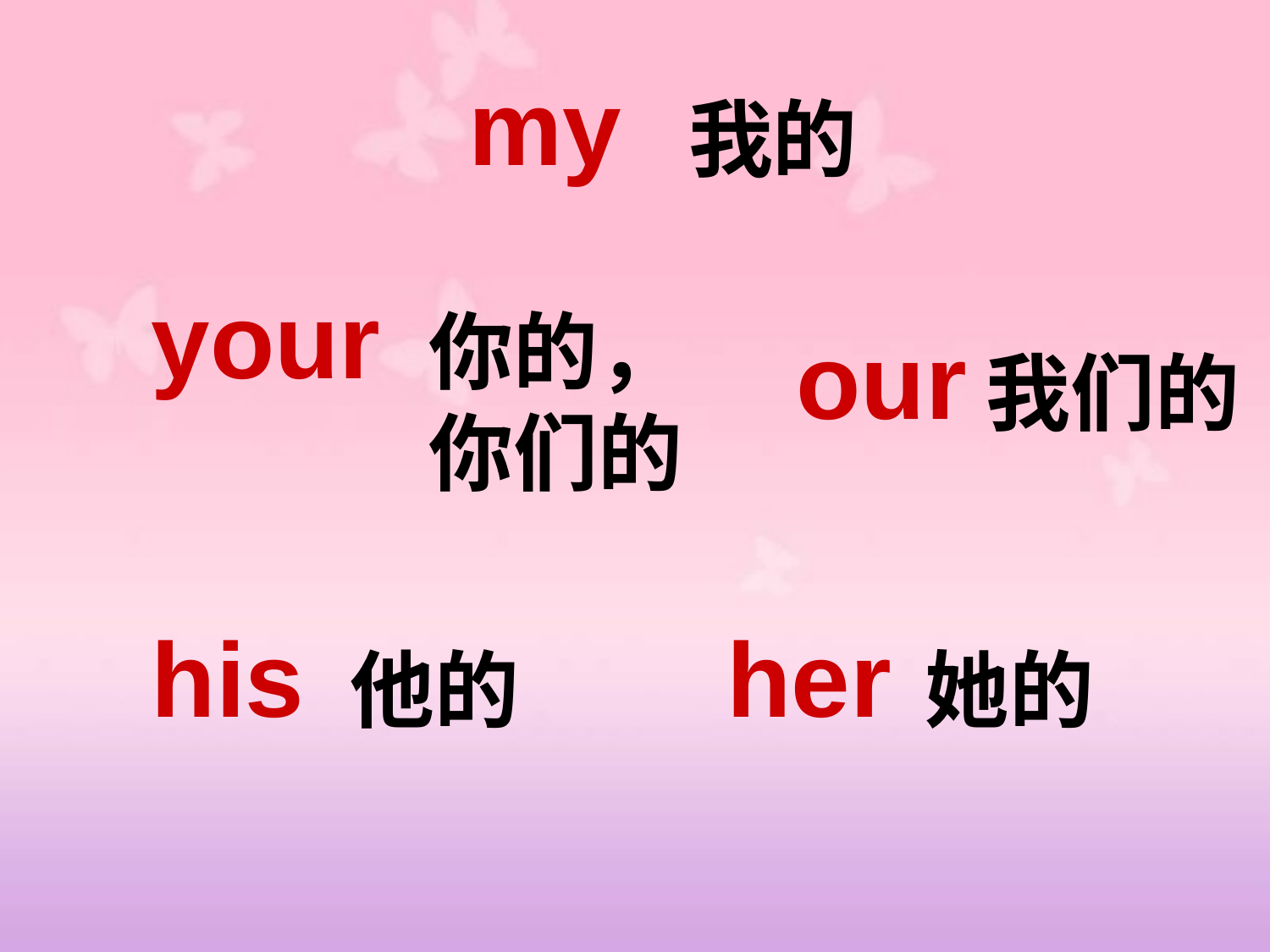

my
我的
your
你的，你们的
our
我们的
his
her
他的
她的